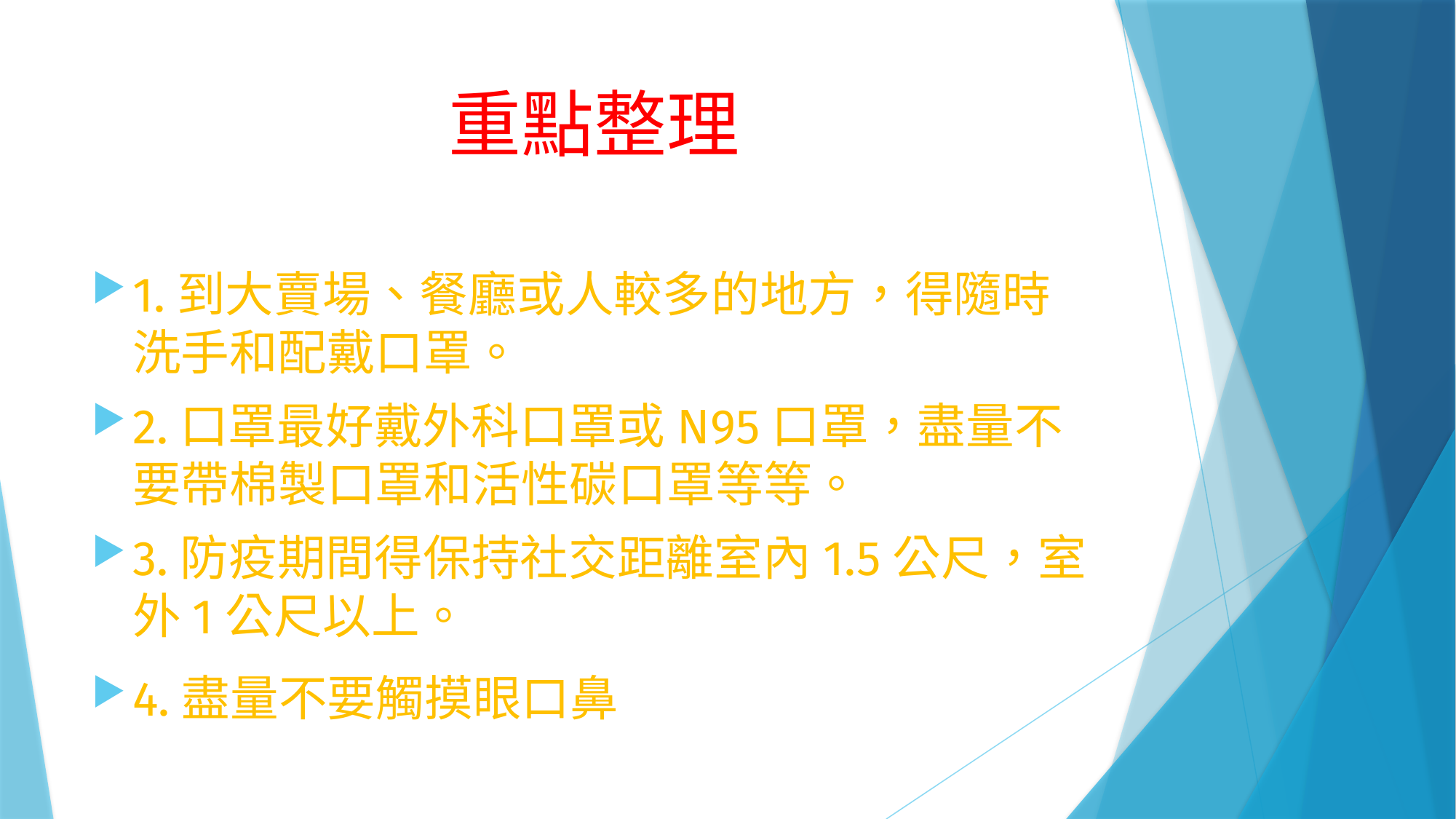

# 重點整理
1.到大賣場、餐廳或人較多的地方，得隨時洗手和配戴口罩。
2.口罩最好戴外科口罩或N95口罩，盡量不要帶棉製口罩和活性碳口罩等等。
3.防疫期間得保持社交距離室內1.5公尺，室外1公尺以上。
4.盡量不要觸摸眼口鼻